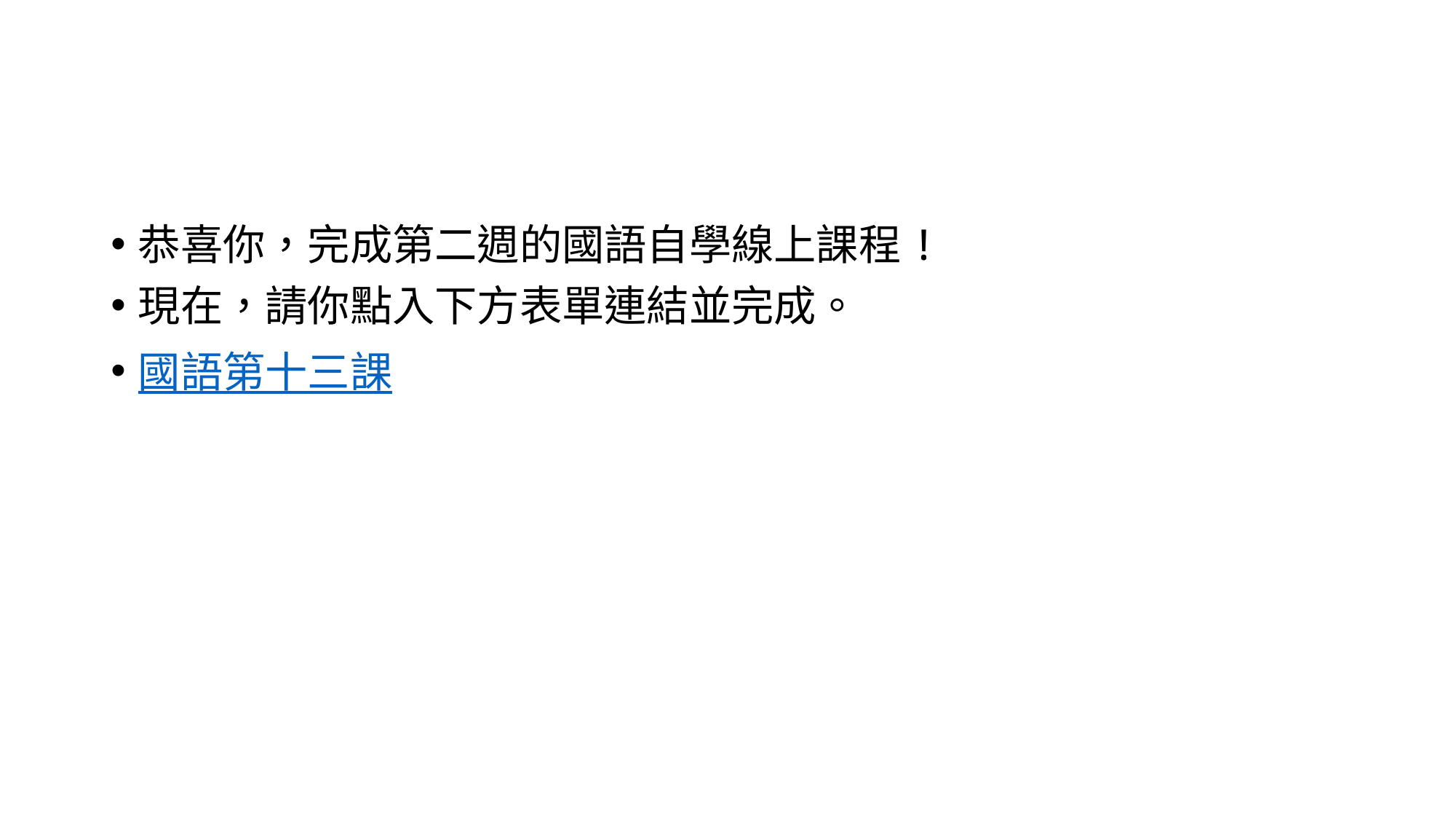

恭喜你，完成第二週的國語自學線上課程!
現在，請你點入下方表單連結並完成。
國語第十三課